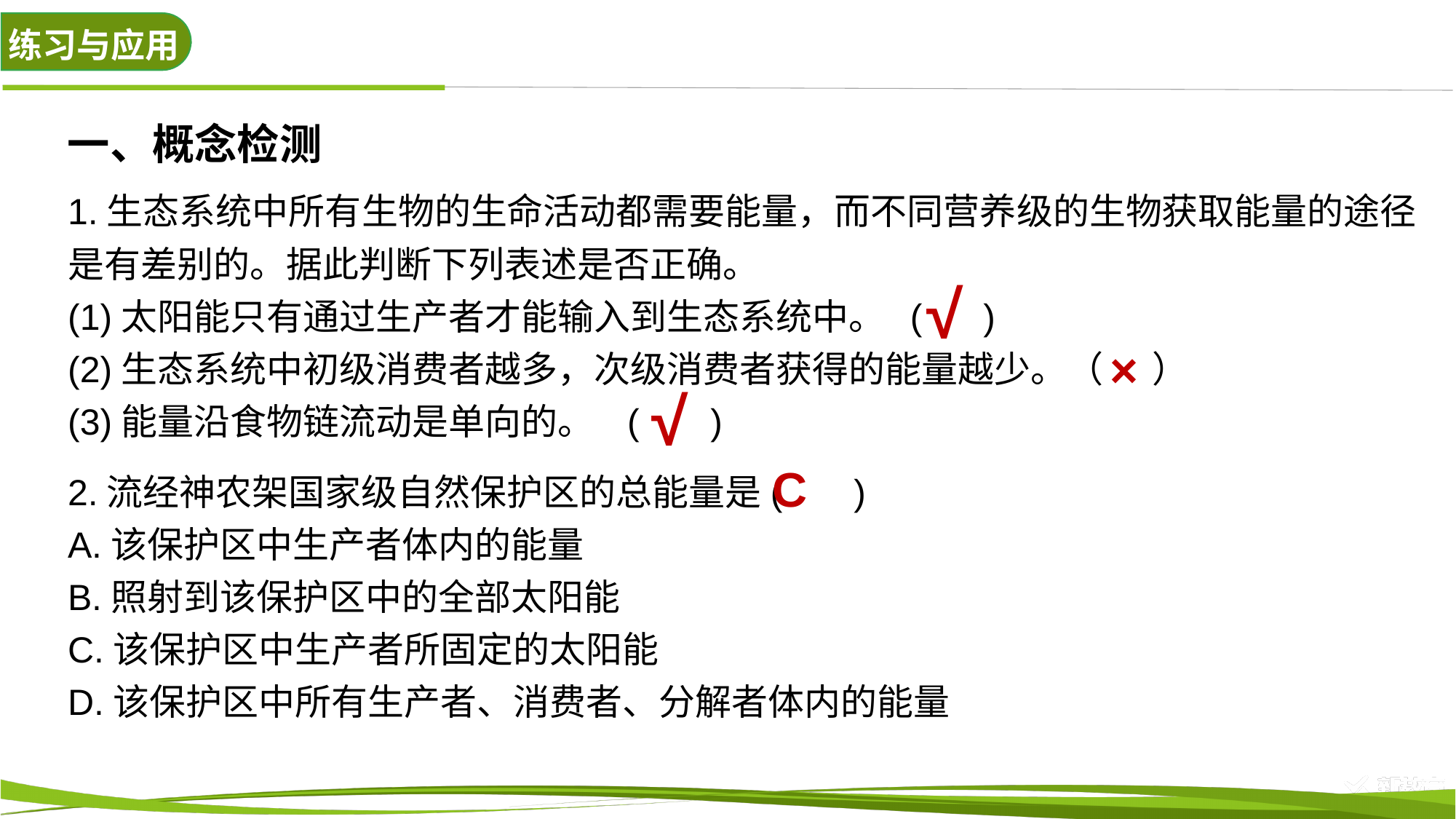

一、概念检测
1.生态系统中所有生物的生命活动都需要能量，而不同营养级的生物获取能量的途径是有差别的。据此判断下列表述是否正确。
(1)太阳能只有通过生产者才能输入到生态系统中。  (      )
(2)生态系统中初级消费者越多，次级消费者获得的能量越少。（      ）
(3)能量沿食物链流动是单向的。   (       )
2.流经神农架国家级自然保护区的总能量是(       )
A.该保护区中生产者体内的能量
B.照射到该保护区中的全部太阳能
C.该保护区中生产者所固定的太阳能
D.该保护区中所有生产者、消费者、分解者体内的能量
√
×
√
C